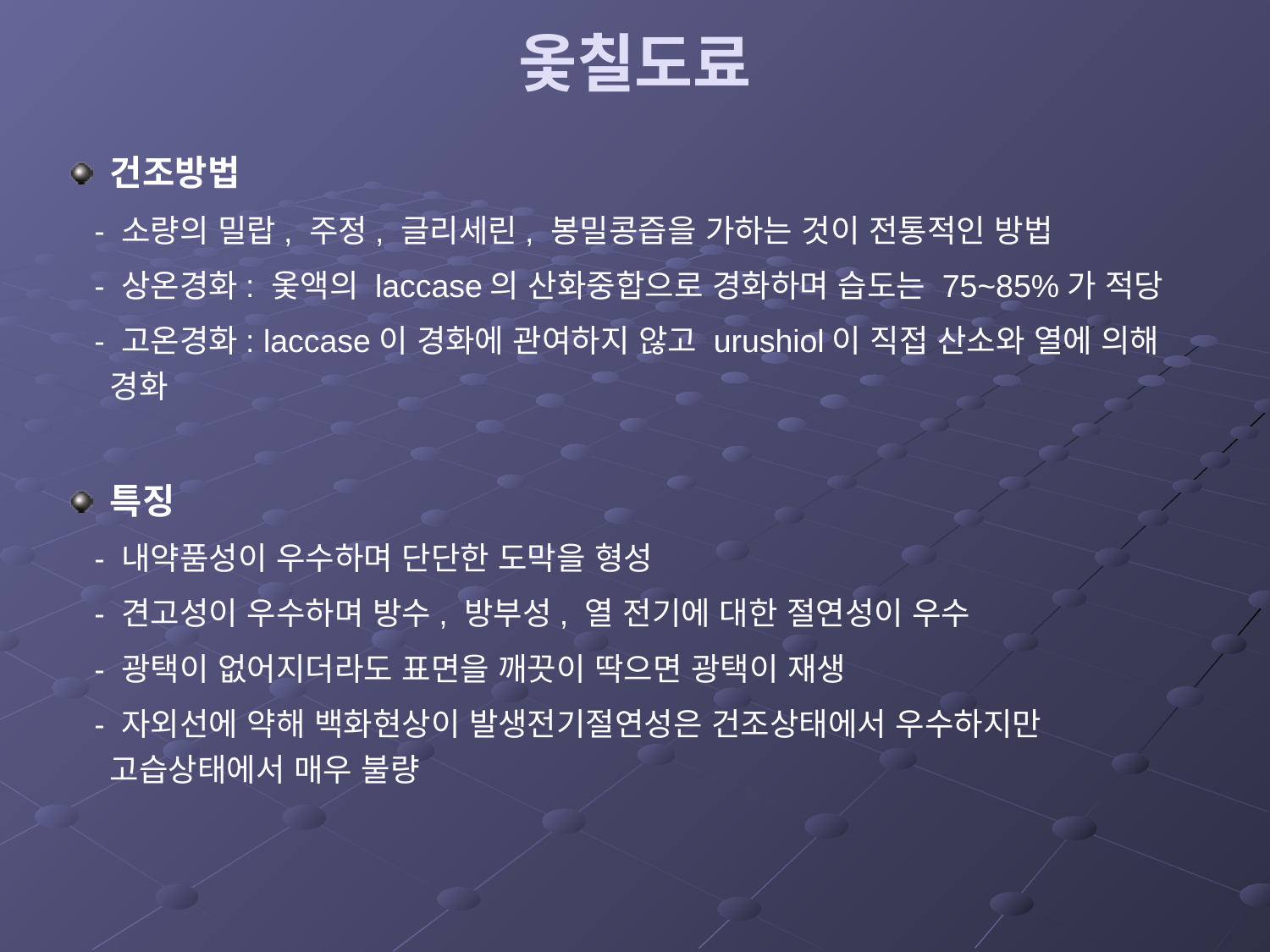

# 옻칠도료
건조방법
   - 소량의 밀랍, 주정, 글리세린, 봉밀콩즙을 가하는 것이 전통적인 방법
   - 상온경화: 옻액의 laccase의 산화중합으로 경화하며 습도는 75~85%가 적당
   - 고온경화: laccase이 경화에 관여하지 않고 urushiol이 직접 산소와 열에 의해 경화

특징
   - 내약품성이 우수하며 단단한 도막을 형성
   - 견고성이 우수하며 방수, 방부성, 열 전기에 대한 절연성이 우수
   - 광택이 없어지더라도 표면을 깨끗이 딱으면 광택이 재생
   - 자외선에 약해 백화현상이 발생전기절연성은 건조상태에서 우수하지만 고습상태에서 매우 불량